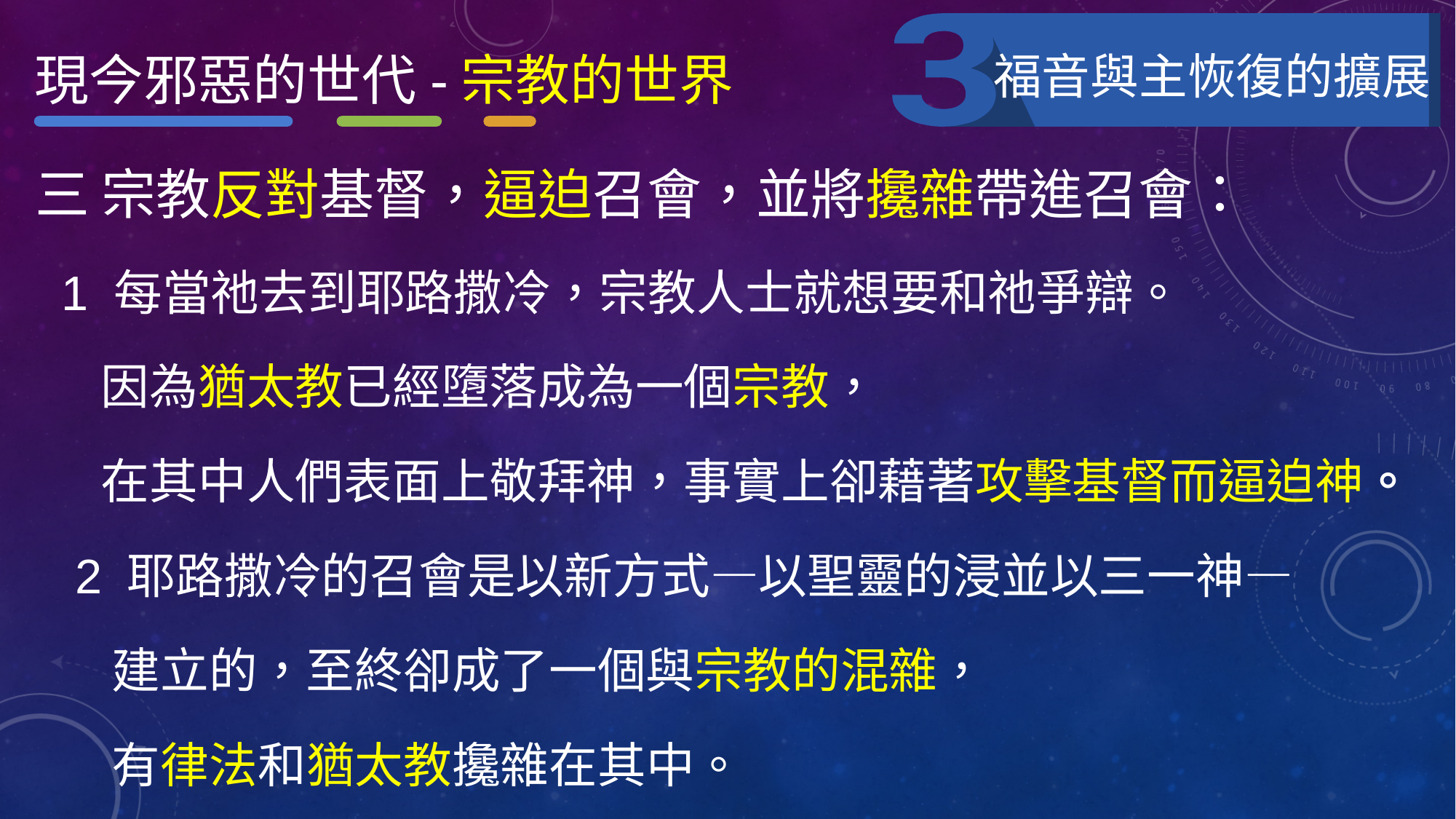

現今邪惡的世代-宗教的世界
福音與主恢復的擴展

三 宗教反對基督，逼迫召會，並將攙雜帶進召會：
  1 每當祂去到耶路撒冷，宗教人士就想要和祂爭辯。
     因為猶太教已經墮落成為一個宗教，
     在其中人們表面上敬拜神，事實上卻藉著攻擊基督而逼迫神。
   2 耶路撒冷的召會是以新方式—以聖靈的浸並以三一神—
      建立的，至終卻成了一個與宗教的混雜，
      有律法和猶太教攙雜在其中。